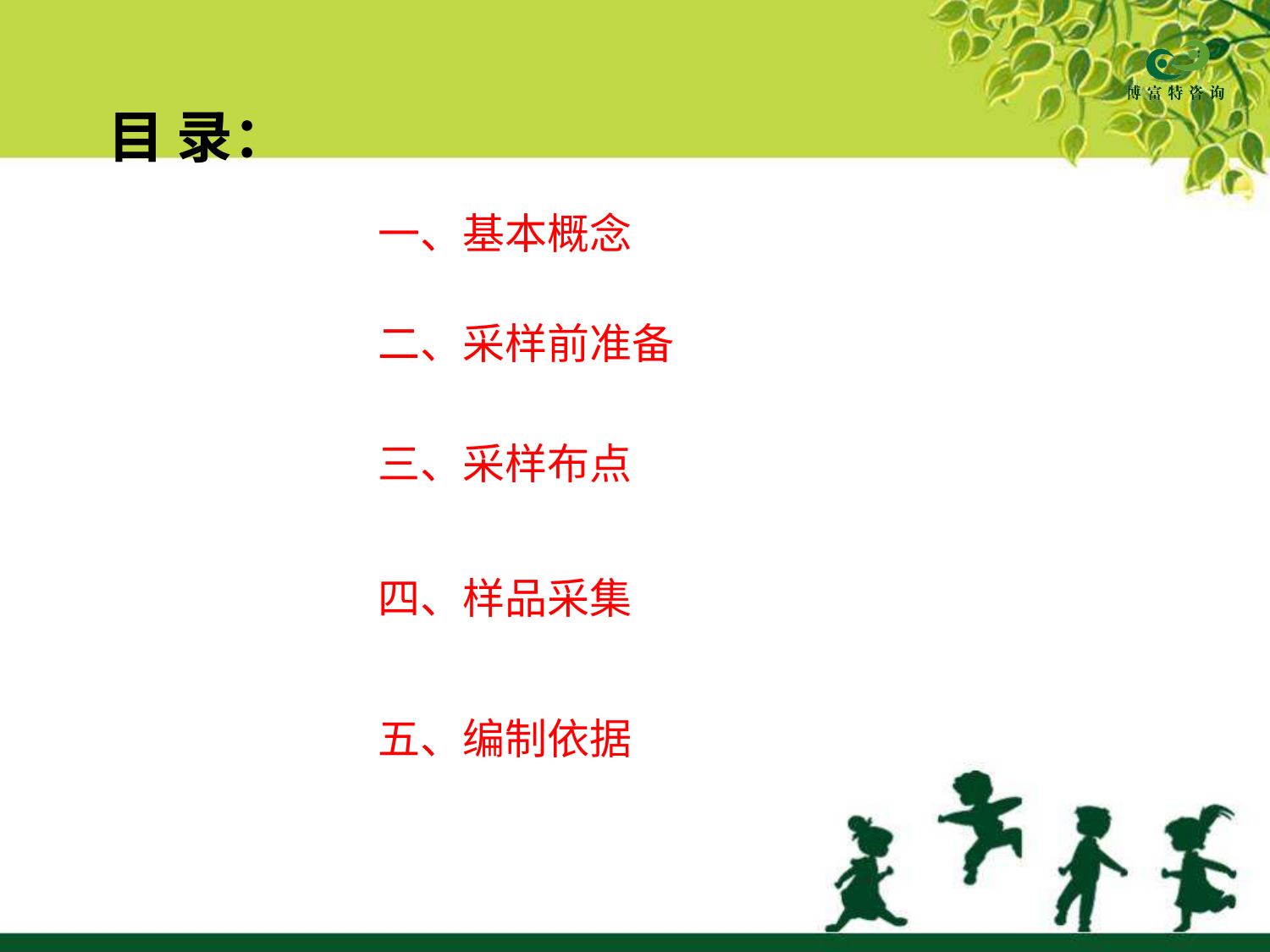

目 录：
一、基本概念
二、采样前准备
三、采样布点
四、样品采集
五、编制依据